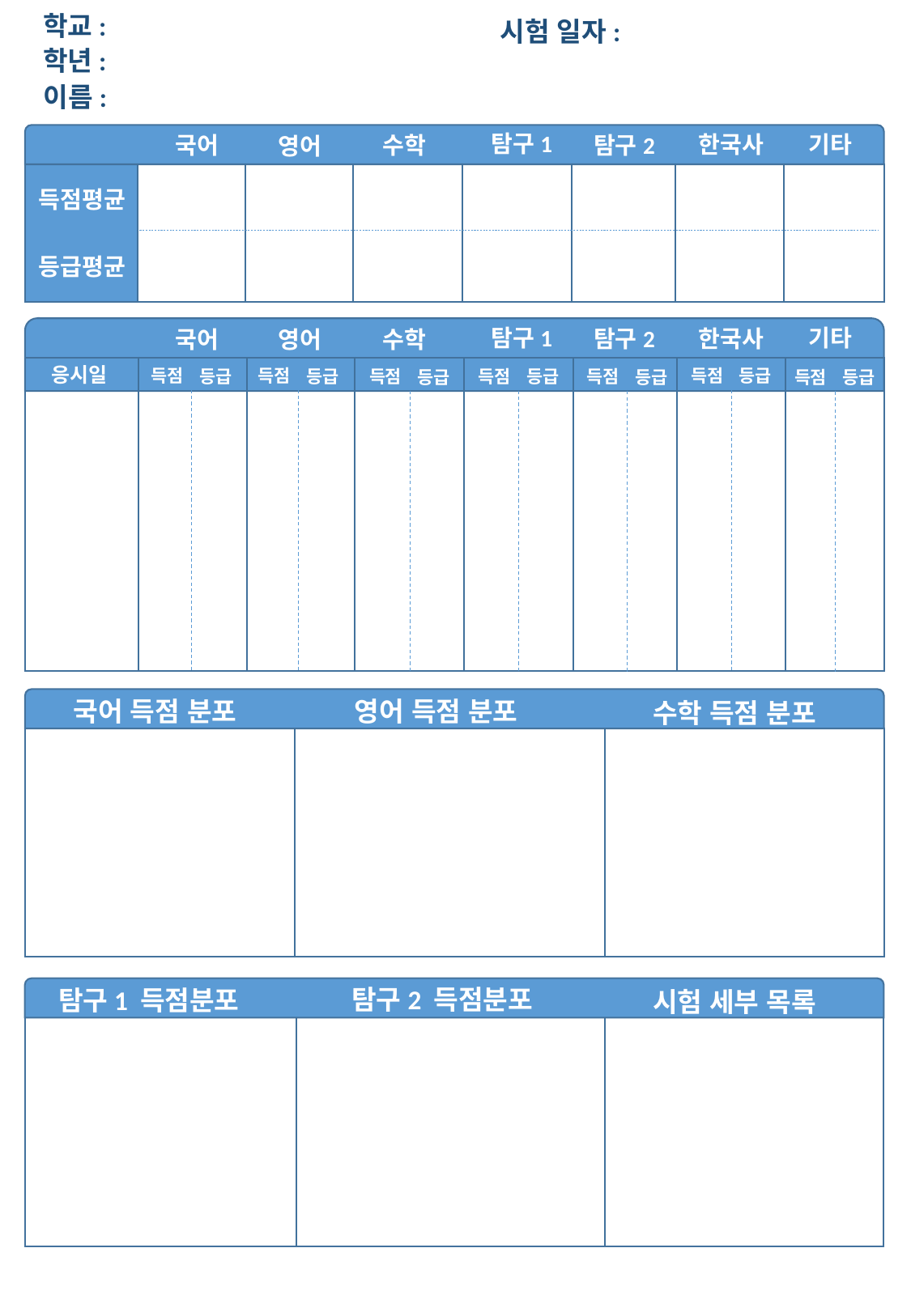

학교:
시험 일자:
학년:
이름:
탐구1
기타
한국사
탐구2
국어
수학

영어

득점평균
등급평균
탐구1
기타
한국사

탐구2
국어
수학
영어
응시일

득점
득점
득점
등급
등급
등급
득점
득점
득점
등급
등급
득점
등급
등급
국어 득점 분포
영어 득점 분포

수학 득점 분포

탐구2 득점분포
탐구1 득점분포

시험 세부 목록